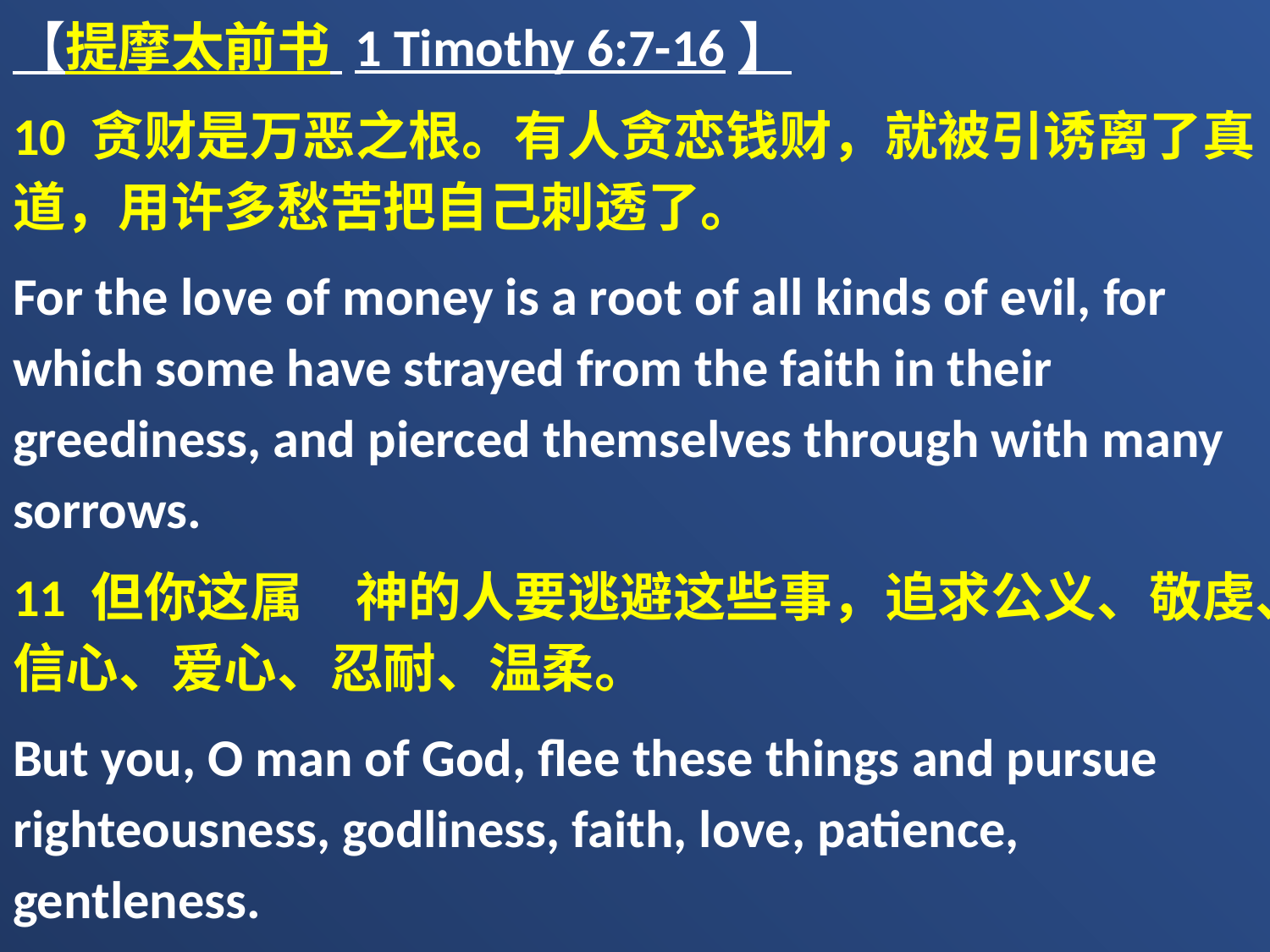

【提摩太前书 1 Timothy 6:7-16】
10 贪财是万恶之根。有人贪恋钱财，就被引诱离了真道，用许多愁苦把自己刺透了。
For the love of money is a root of all kinds of evil, for which some have strayed from the faith in their greediness, and pierced themselves through with many sorrows.
11 但你这属　神的人要逃避这些事，追求公义、敬虔、信心、爱心、忍耐、温柔。
But you, O man of God, flee these things and pursue righteousness, godliness, faith, love, patience, gentleness.